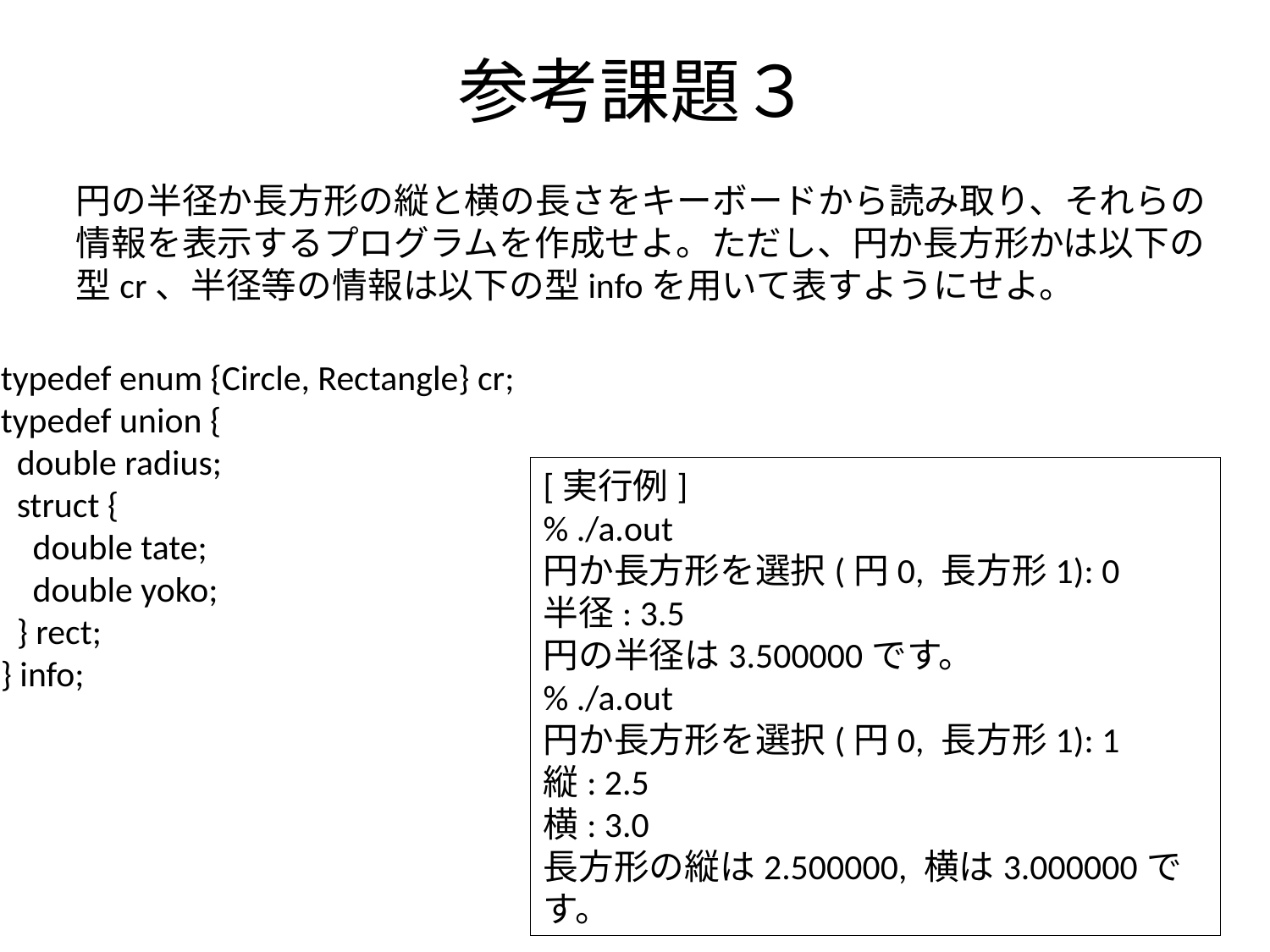

# 参考課題３
円の半径か長方形の縦と横の長さをキーボードから読み取り、それらの情報を表示するプログラムを作成せよ。ただし、円か長方形かは以下の型cr、半径等の情報は以下の型infoを用いて表すようにせよ。
typedef enum {Circle, Rectangle} cr;
typedef union {
  double radius;
  struct {
    double tate;
    double yoko;
  } rect;
} info;
[実行例]
% ./a.out
円か長方形を選択(円0, 長方形1): 0
半径: 3.5
円の半径は3.500000です。
% ./a.out
円か長方形を選択(円0, 長方形1): 1
縦: 2.5
横: 3.0
長方形の縦は2.500000, 横は3.000000です。